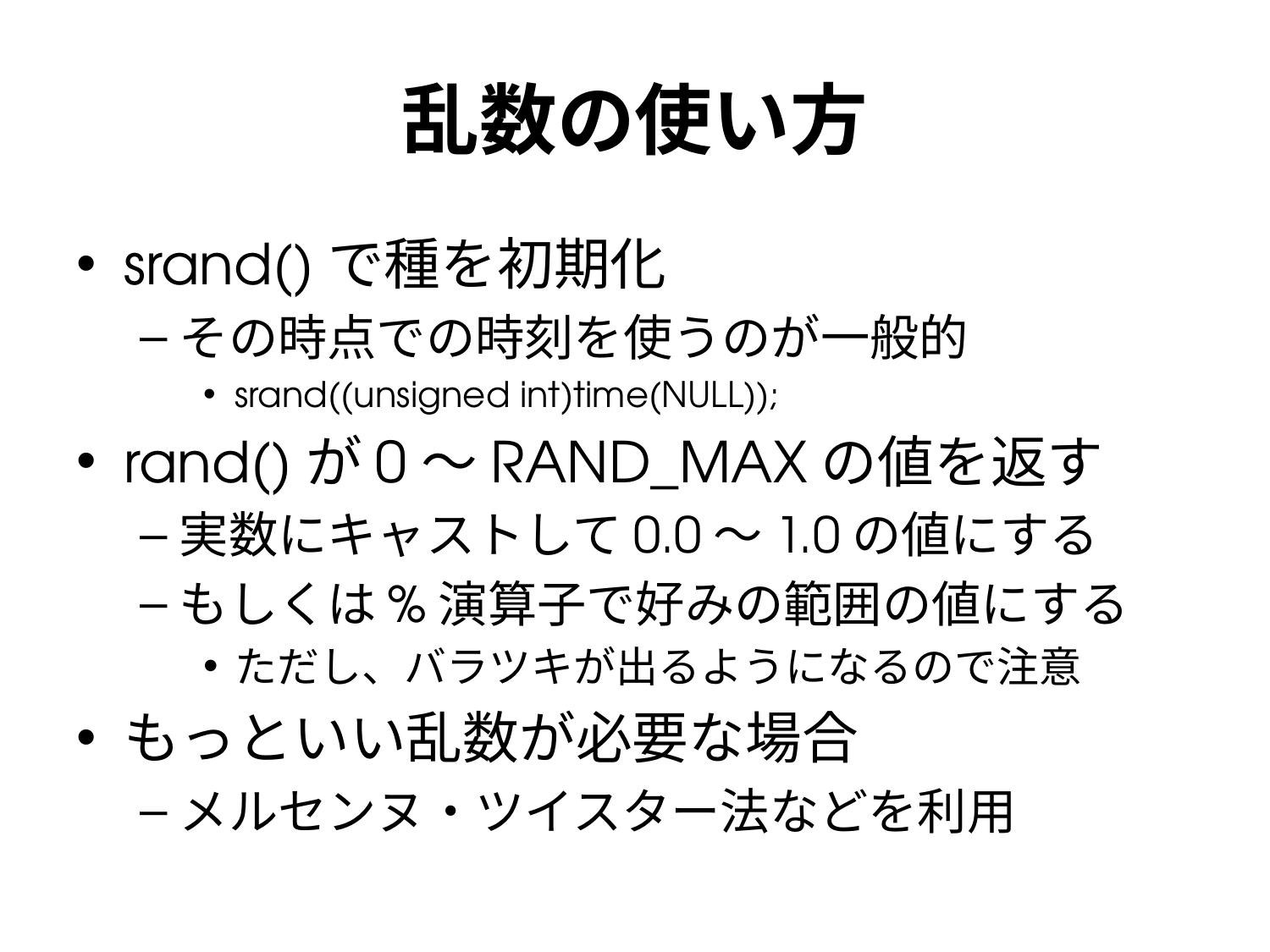

# 乱数の使い方
srand()で種を初期化
その時点での時刻を使うのが一般的
srand((unsigned int)time(NULL));
rand()が0～RAND_MAXの値を返す
実数にキャストして0.0～1.0の値にする
もしくは%演算子で好みの範囲の値にする
ただし、バラツキが出るようになるので注意
もっといい乱数が必要な場合
メルセンヌ・ツイスター法などを利用